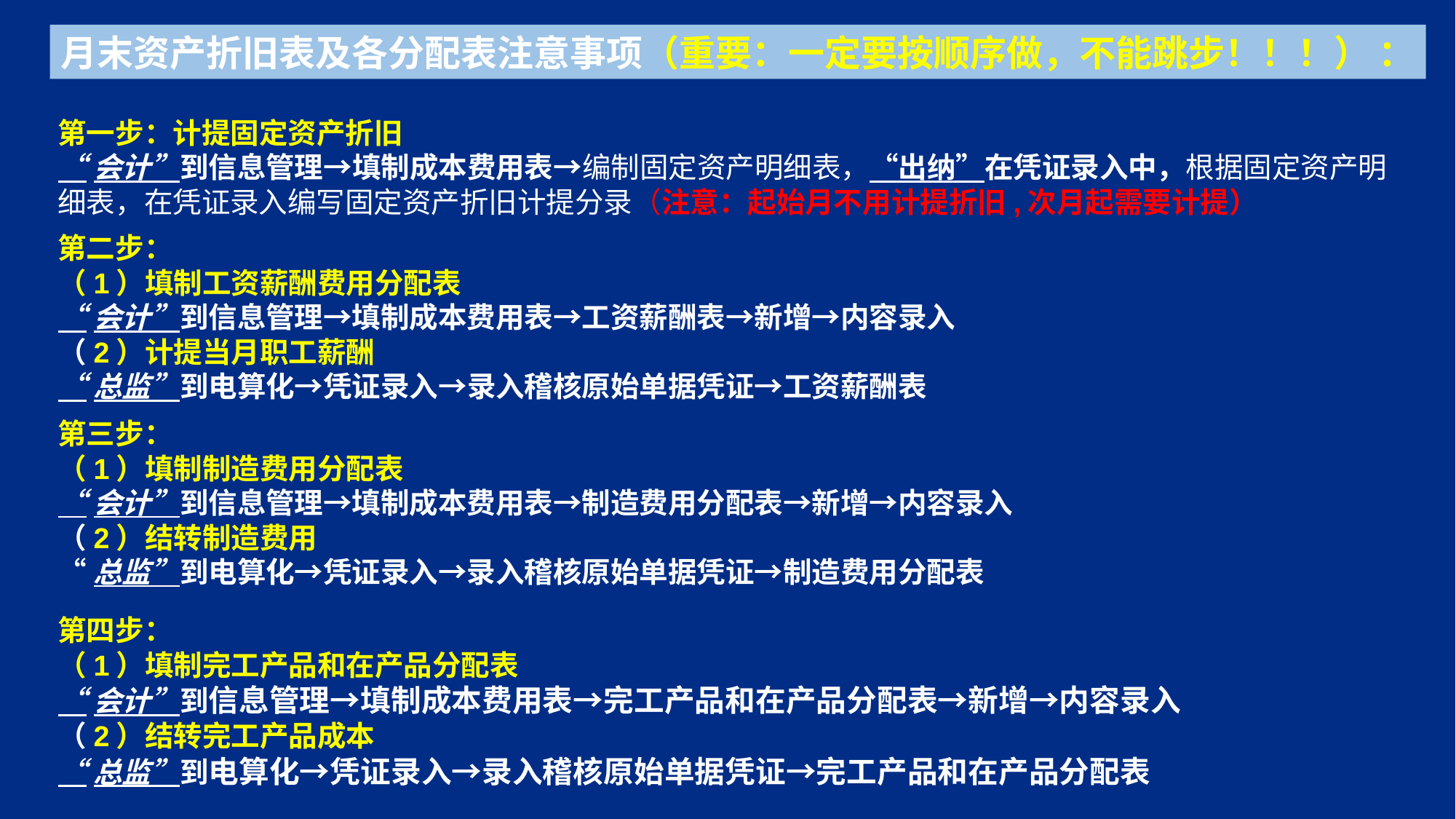

月末资产折旧表及各分配表注意事项（重要：一定要按顺序做，不能跳步！！！） ：
第一步：计提固定资产折旧
“会计”到信息管理→填制成本费用表→编制固定资产明细表，“出纳”在凭证录入中，根据固定资产明细表，在凭证录入编写固定资产折旧计提分录（注意：起始月不用计提折旧,次月起需要计提）
第二步：
（1）填制工资薪酬费用分配表
“会计”到信息管理→填制成本费用表→工资薪酬表→新增→内容录入
（2）计提当月职工薪酬
“总监”到电算化→凭证录入→录入稽核原始单据凭证→工资薪酬表
第三步：
（1）填制制造费用分配表
“会计”到信息管理→填制成本费用表→制造费用分配表→新增→内容录入
（2）结转制造费用
“总监”到电算化→凭证录入→录入稽核原始单据凭证→制造费用分配表
第四步：
（1）填制完工产品和在产品分配表
“会计”到信息管理→填制成本费用表→完工产品和在产品分配表→新增→内容录入
（2）结转完工产品成本
“总监”到电算化→凭证录入→录入稽核原始单据凭证→完工产品和在产品分配表